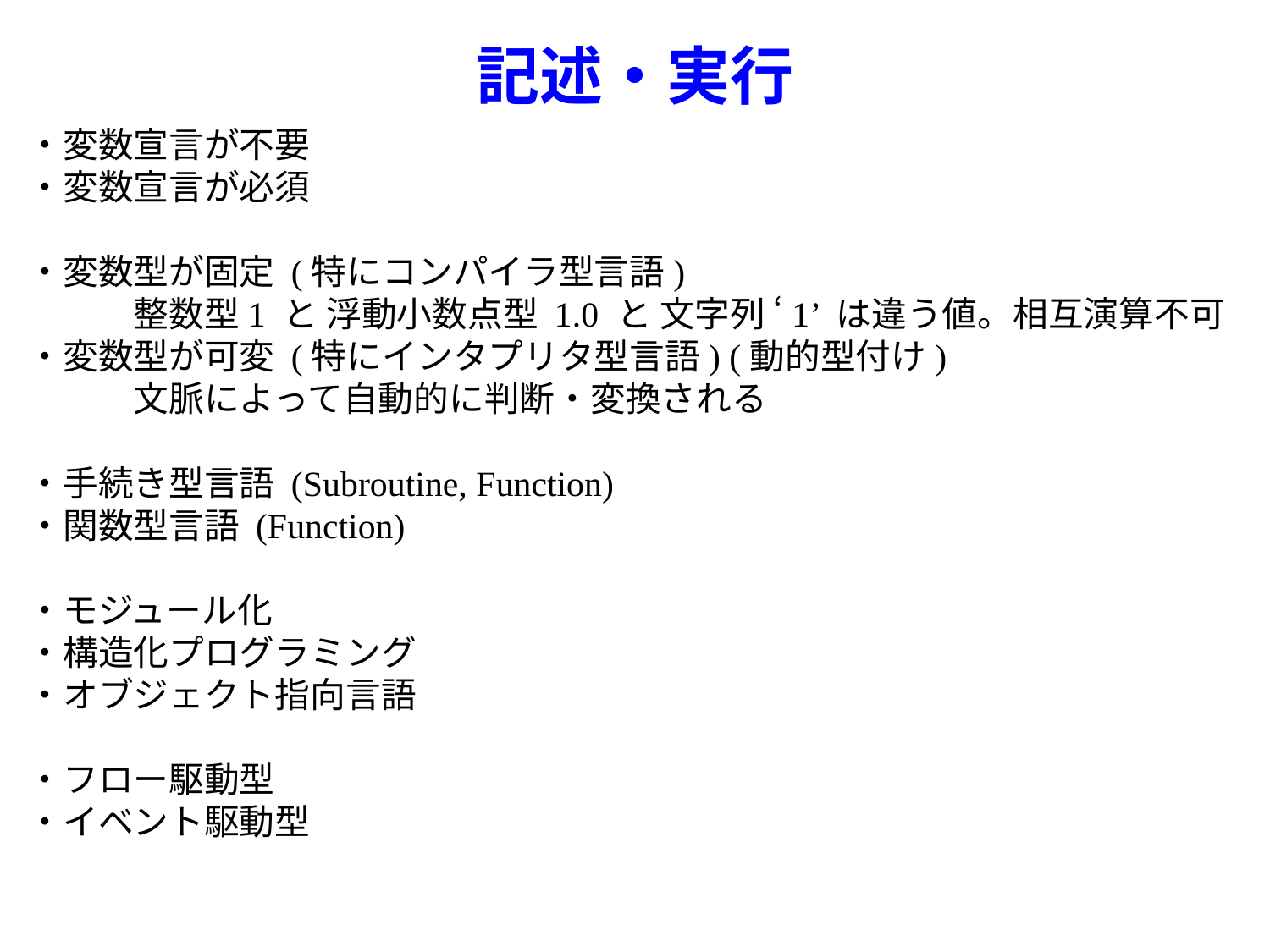

# 記述・実行
・変数宣言が不要
・変数宣言が必須

・変数型が固定 (特にコンパイラ型言語)
　　　整数型1 と 浮動小数点型 1.0 と 文字列 ‘1’ は違う値。相互演算不可
・変数型が可変 (特にインタプリタ型言語) (動的型付け)
　　　文脈によって自動的に判断・変換される

・手続き型言語 (Subroutine, Function)
・関数型言語 (Function)

・モジュール化
・構造化プログラミング
・オブジェクト指向言語

・フロー駆動型
・イベント駆動型